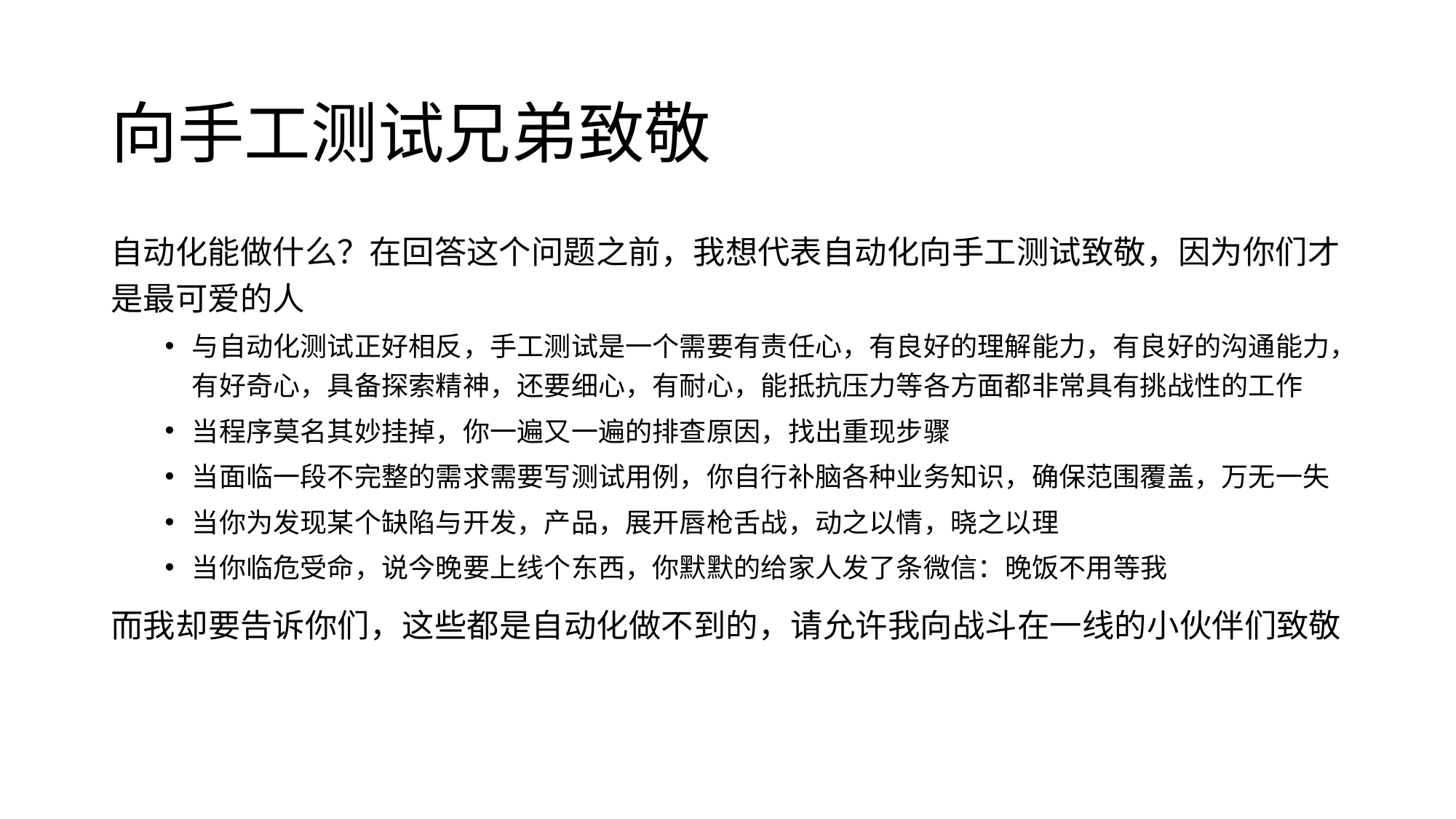

# 向手工测试兄弟致敬
自动化能做什么？在回答这个问题之前，我想代表自动化向手工测试致敬，因为你们才是最可爱的人
与自动化测试正好相反，手工测试是一个需要有责任心，有良好的理解能力，有良好的沟通能力，有好奇心，具备探索精神，还要细心，有耐心，能抵抗压力等各方面都非常具有挑战性的工作
当程序莫名其妙挂掉，你一遍又一遍的排查原因，找出重现步骤
当面临一段不完整的需求需要写测试用例，你自行补脑各种业务知识，确保范围覆盖，万无一失
当你为发现某个缺陷与开发，产品，展开唇枪舌战，动之以情，晓之以理
当你临危受命，说今晚要上线个东西，你默默的给家人发了条微信：晚饭不用等我
而我却要告诉你们，这些都是自动化做不到的，请允许我向战斗在一线的小伙伴们致敬